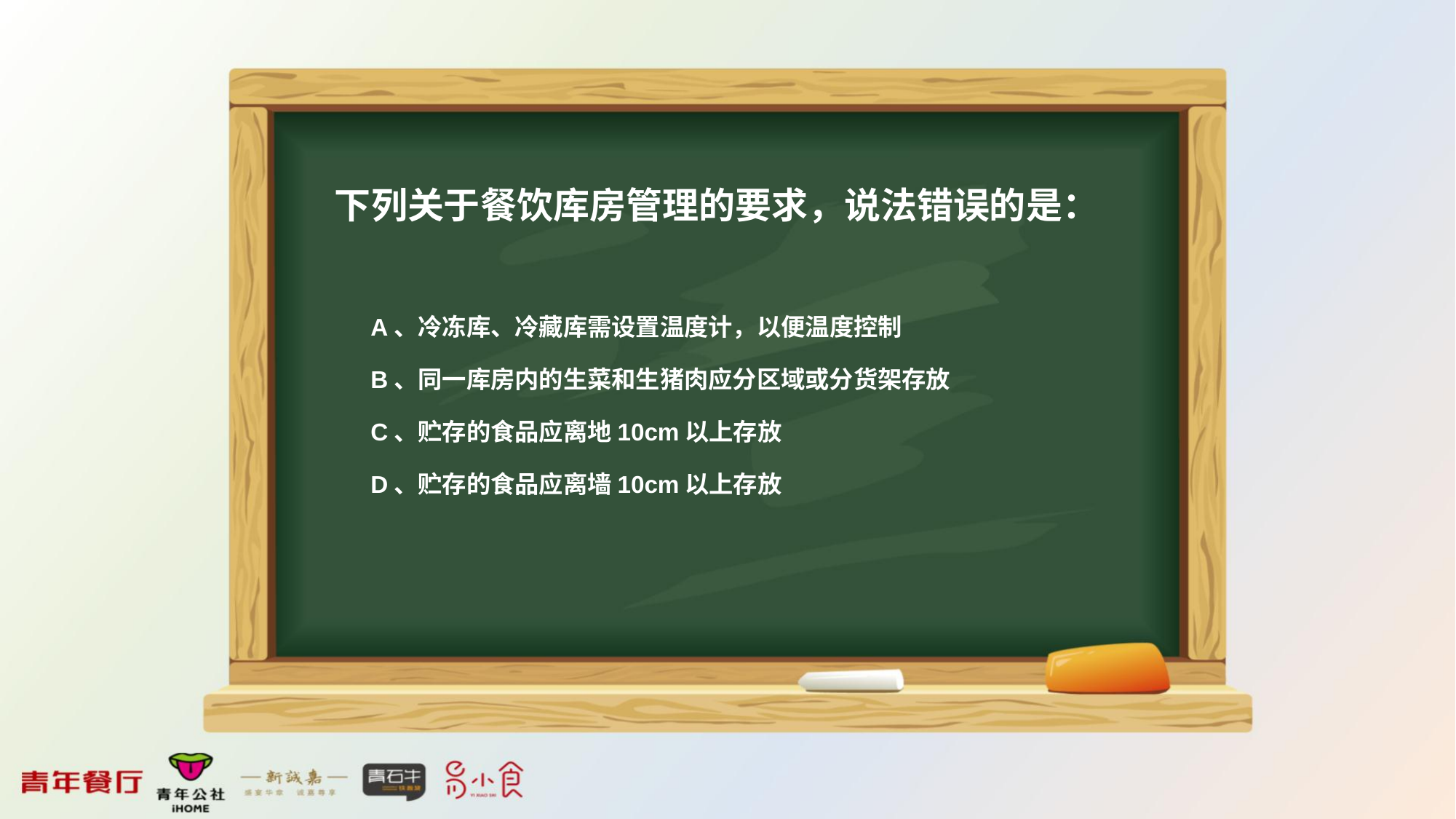

下列关于餐饮库房管理的要求，说法错误的是：
A、冷冻库、冷藏库需设置温度计，以便温度控制
B、同一库房内的生菜和生猪肉应分区域或分货架存放
C、贮存的食品应离地10cm以上存放
D、贮存的食品应离墙10cm以上存放